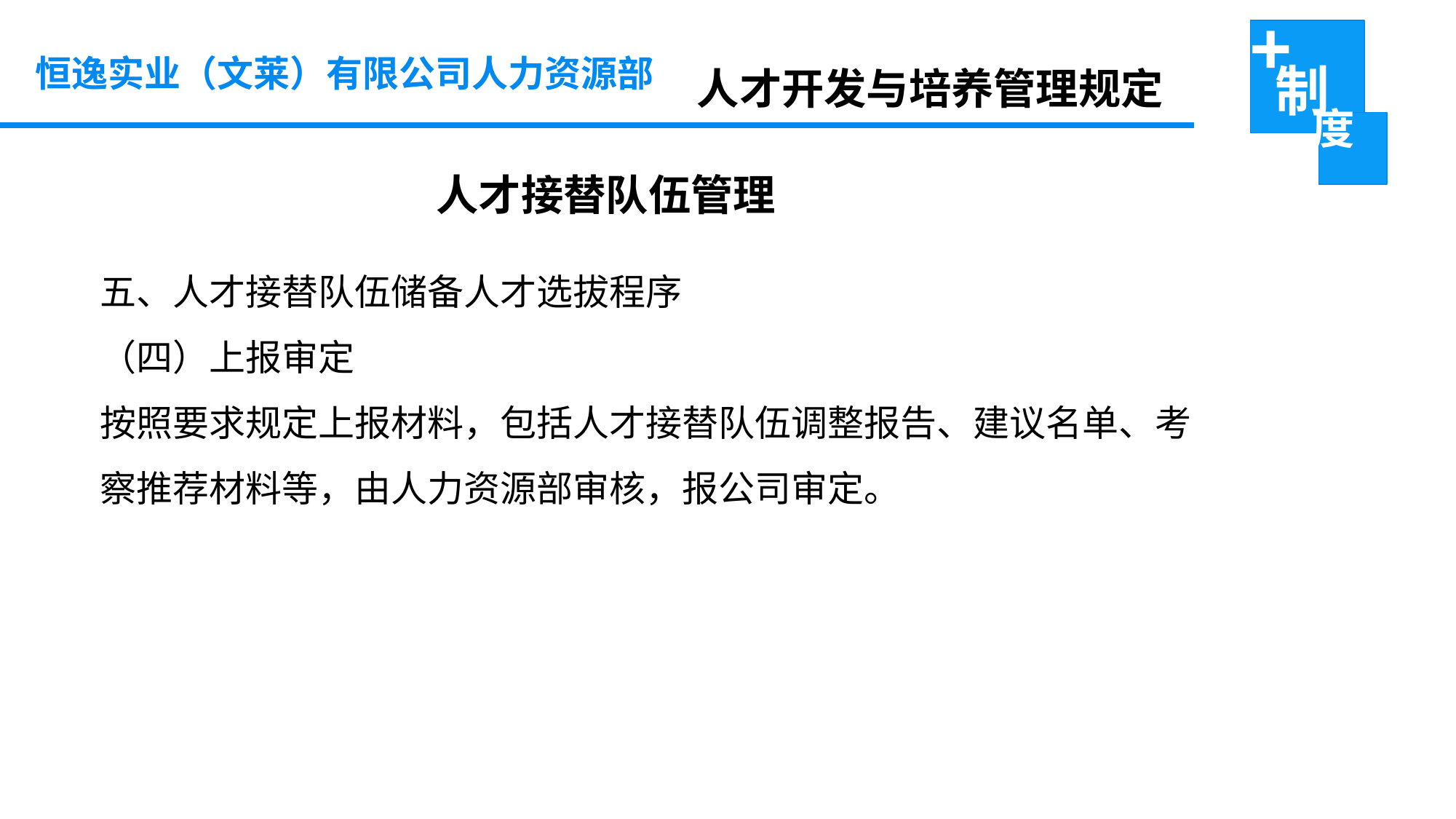

恒逸实业（文莱）有限公司人力资源部
人才开发与培养管理规定
人才接替队伍管理

五、人才接替队伍储备人才选拔程序
（四）上报审定
按照要求规定上报材料，包括人才接替队伍调整报告、建议名单、考察推荐材料等，由人力资源部审核，报公司审定。